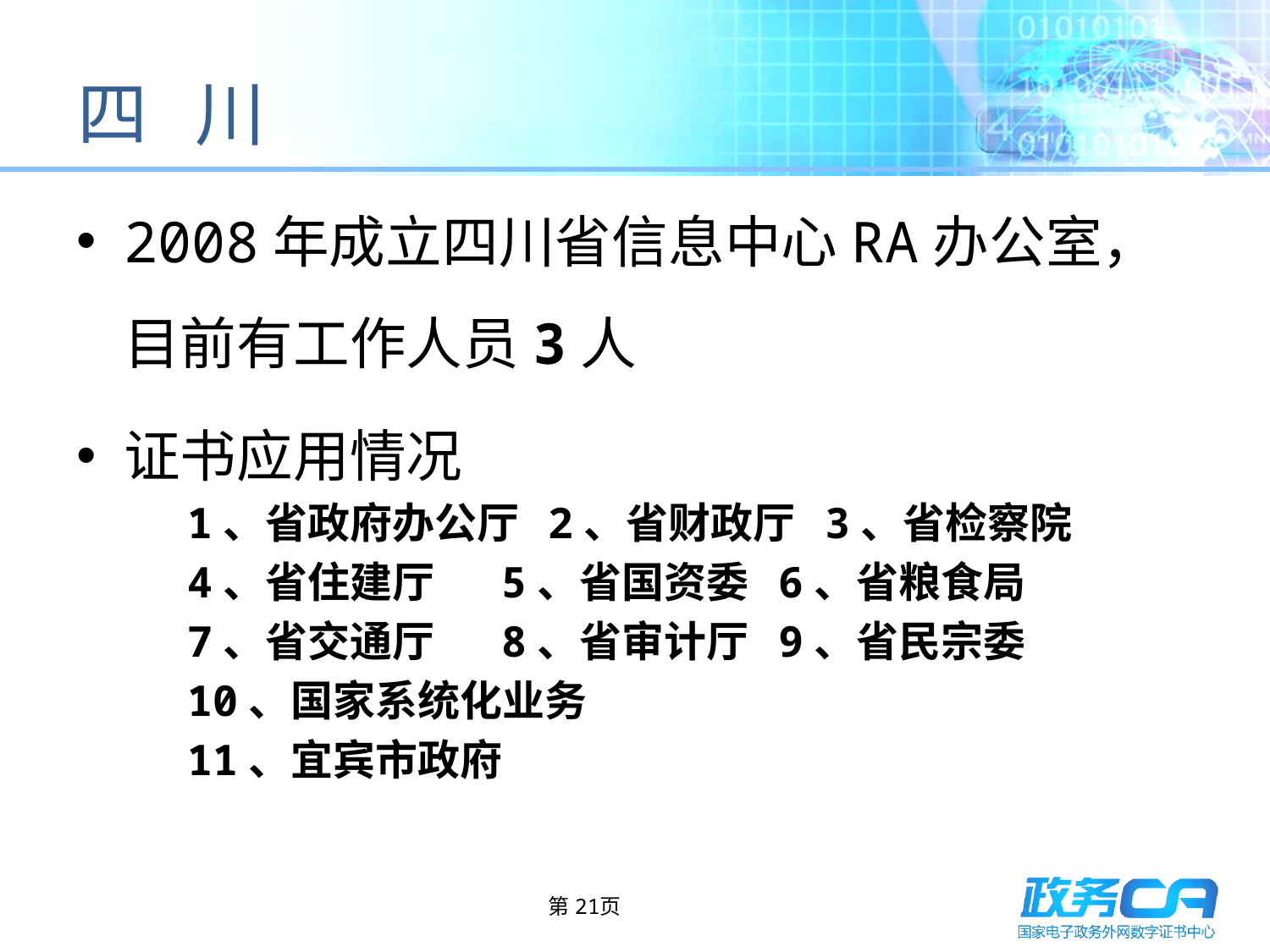

# 四   川
2008年成立四川省信息中心RA办公室，目前有工作人员3人
证书应用情况
1、省政府办公厅  2、省财政厅  3、省检察院
4、省住建厅      5、省国资委  6、省粮食局
7、省交通厅      8、省审计厅  9、省民宗委
10、国家系统化业务
11、宜宾市政府

第21页